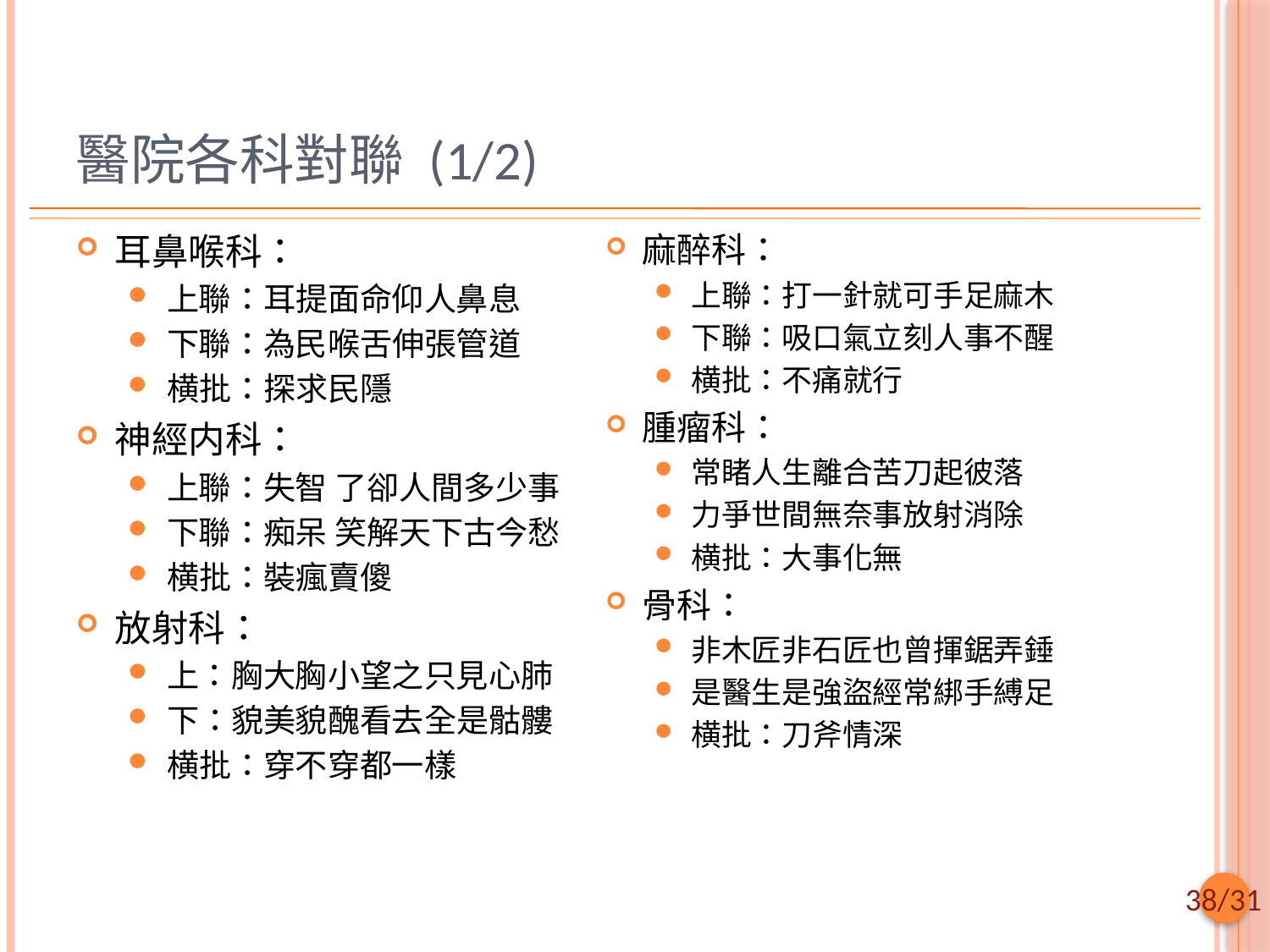

# 醫院各科對聯 (1/2)
耳鼻喉科：
上聯：耳提面命仰人鼻息
下聯：為民喉舌伸張管道
横批：探求民隱
神經内科：
上聯：失智 了卻人間多少事
下聯：痴呆 笑解天下古今愁
横批：裝瘋賣傻
放射科：
上：胸大胸小望之只見心肺
下：貌美貌醜看去全是骷髏
横批：穿不穿都一樣

麻醉科：
上聯：打一針就可手足麻木
下聯：吸口氣立刻人事不醒
横批：不痛就行
腫瘤科：
常睹人生離合苦刀起彼落
力爭世間無奈事放射消除
横批：大事化無
骨科：
非木匠非石匠也曾揮鋸弄錘
是醫生是強盜經常綁手縛足
横批：刀斧情深